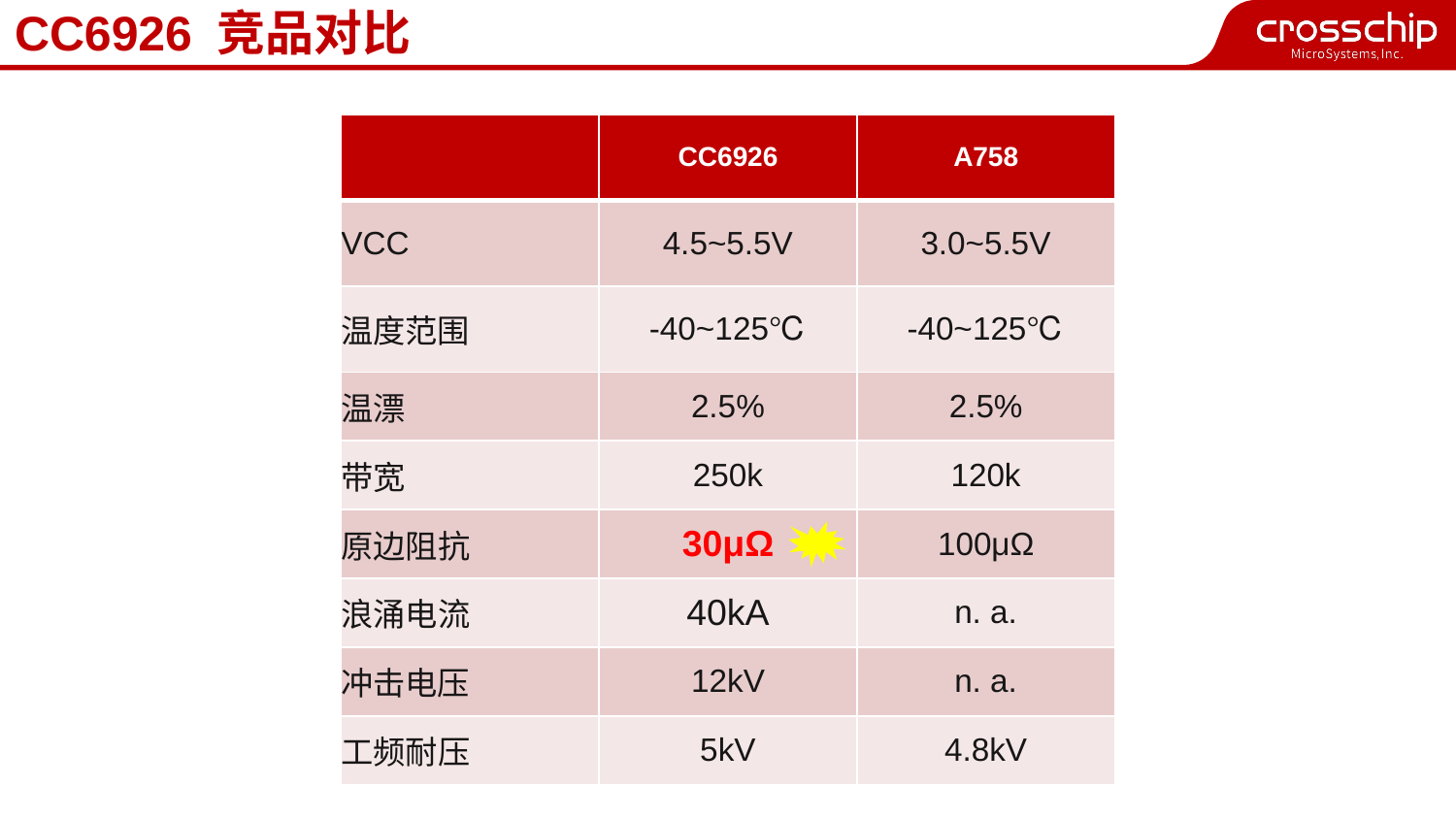

CC6926 竞品对比
|  | CC6926 | A758 |
| --- | --- | --- |
| VCC | 4.5~5.5V | 3.0~5.5V |
| 温度范围 | -40~125℃ | -40~125℃ |
| 温漂 | 2.5% | 2.5% |
| 带宽 | 250k | 120k |
| 原边阻抗 | 30μΩ | 100μΩ |
| 浪涌电流 | 40kA | n. a. |
| 冲击电压 | 12kV | n. a. |
| 工频耐压 | 5kV | 4.8kV |